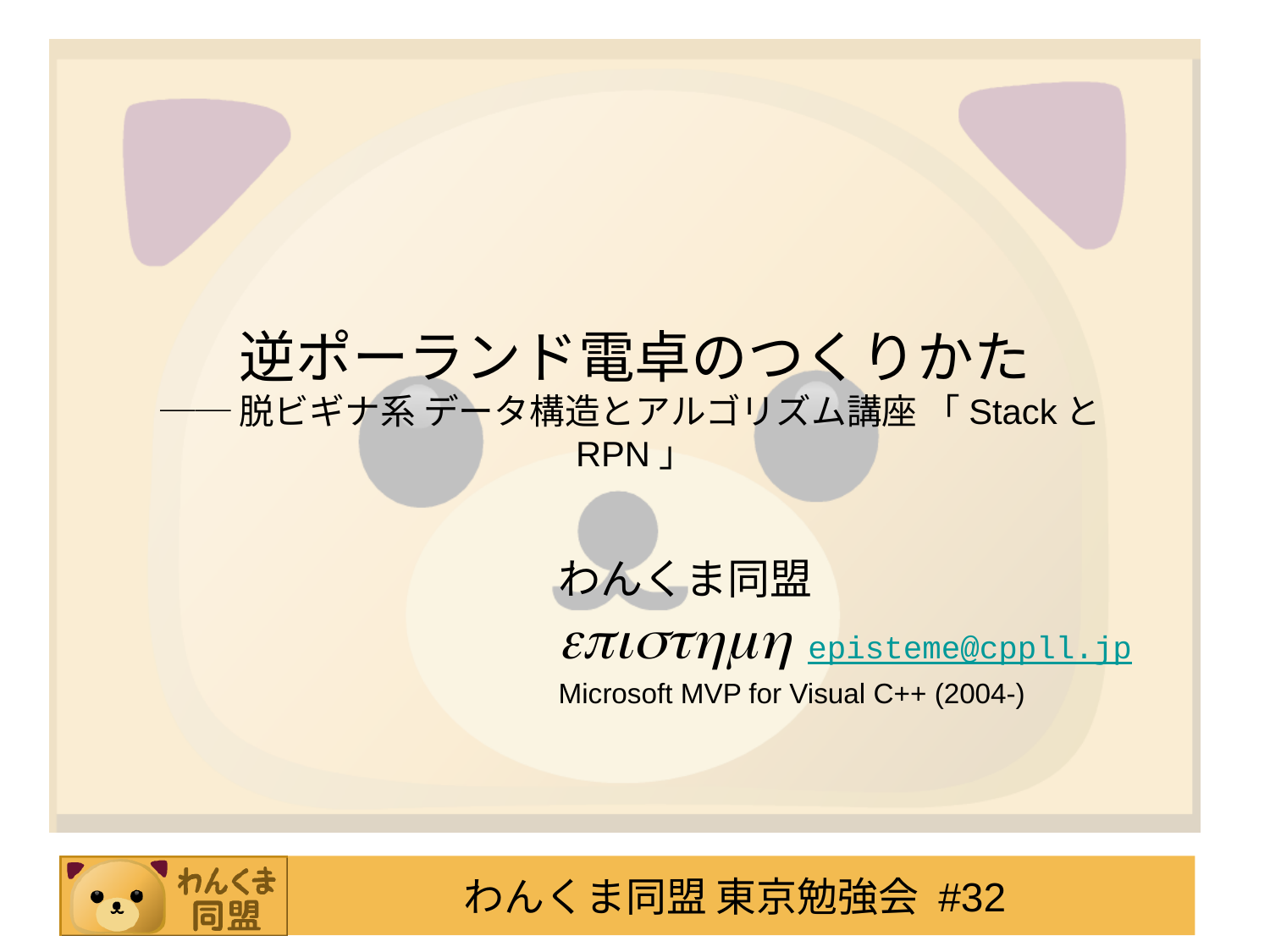

# 逆ポーランド電卓のつくりかた ── 脱ビギナ系 データ構造とアルゴリズム講座 「StackとRPN」
わんくま同盟
επιστημη episteme@cppll.jp
Microsoft MVP for Visual C++ (2004-)